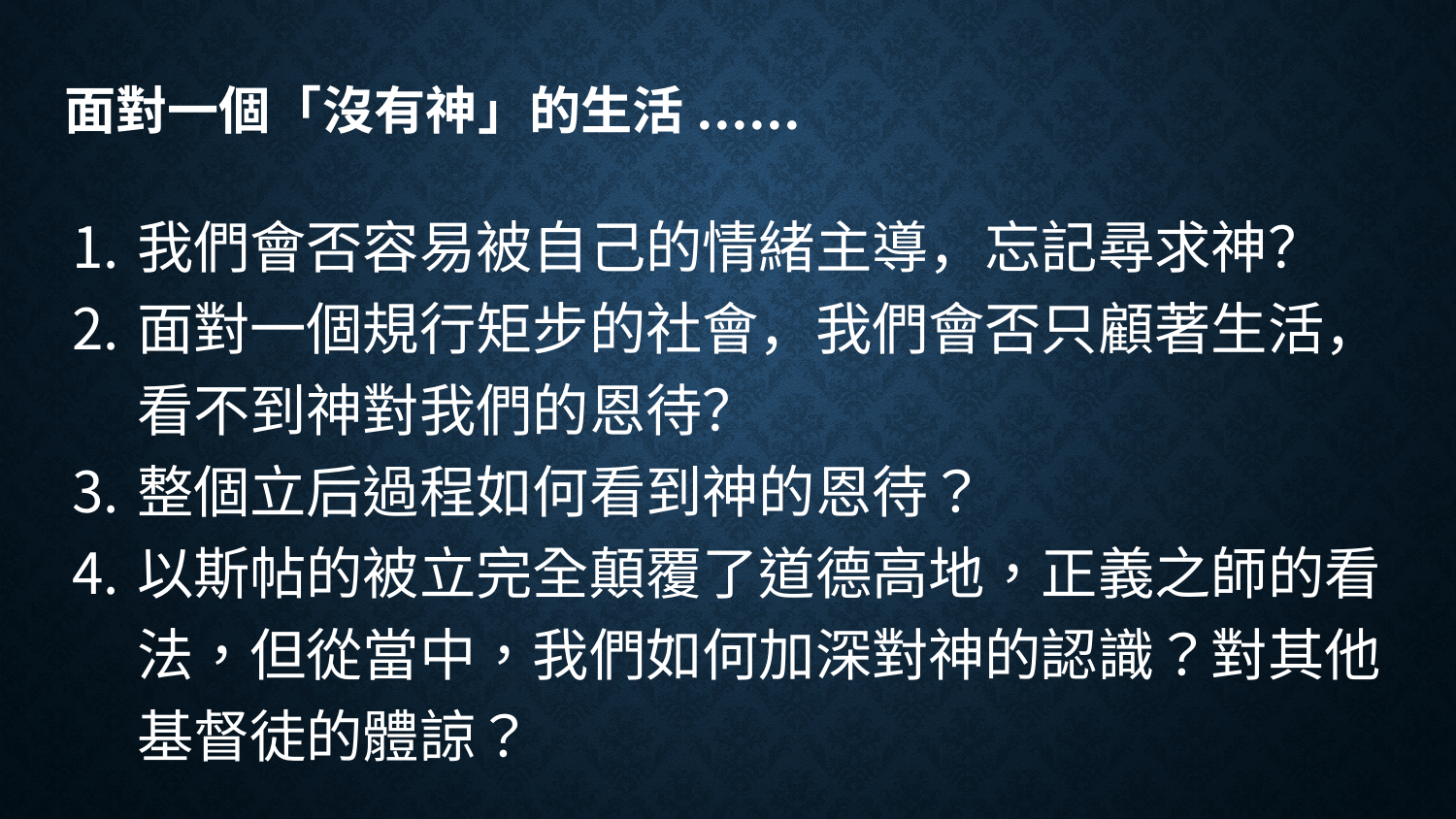

# 面對一個「沒有神」的生活......
我們會否容易被自己的情緒主導，忘記尋求神？
面對一個規行矩步的社會，我們會否只顧著生活，看不到神對我們的恩待？
整個立后過程如何看到神的恩待？
以斯帖的被立完全顛覆了道德高地，正義之師的看法，但從當中，我們如何加深對神的認識？對其他基督徒的體諒？